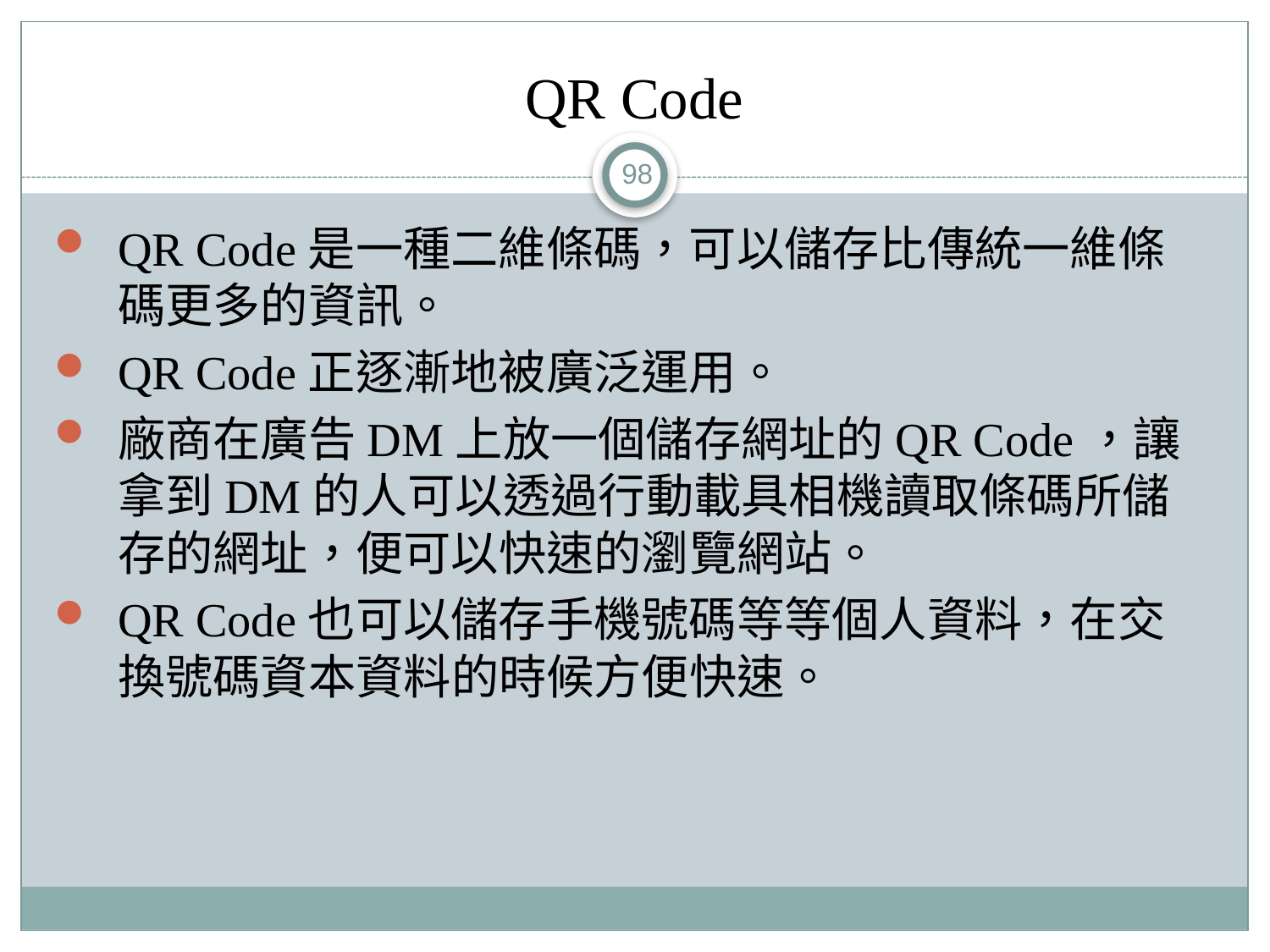

# QR Code
98
QR Code是一種二維條碼，可以儲存比傳統一維條碼更多的資訊。
QR Code正逐漸地被廣泛運用。
廠商在廣告DM上放一個儲存網址的QR Code，讓拿到DM的人可以透過行動載具相機讀取條碼所儲存的網址，便可以快速的瀏覽網站。
QR Code也可以儲存手機號碼等等個人資料，在交換號碼資本資料的時候方便快速。